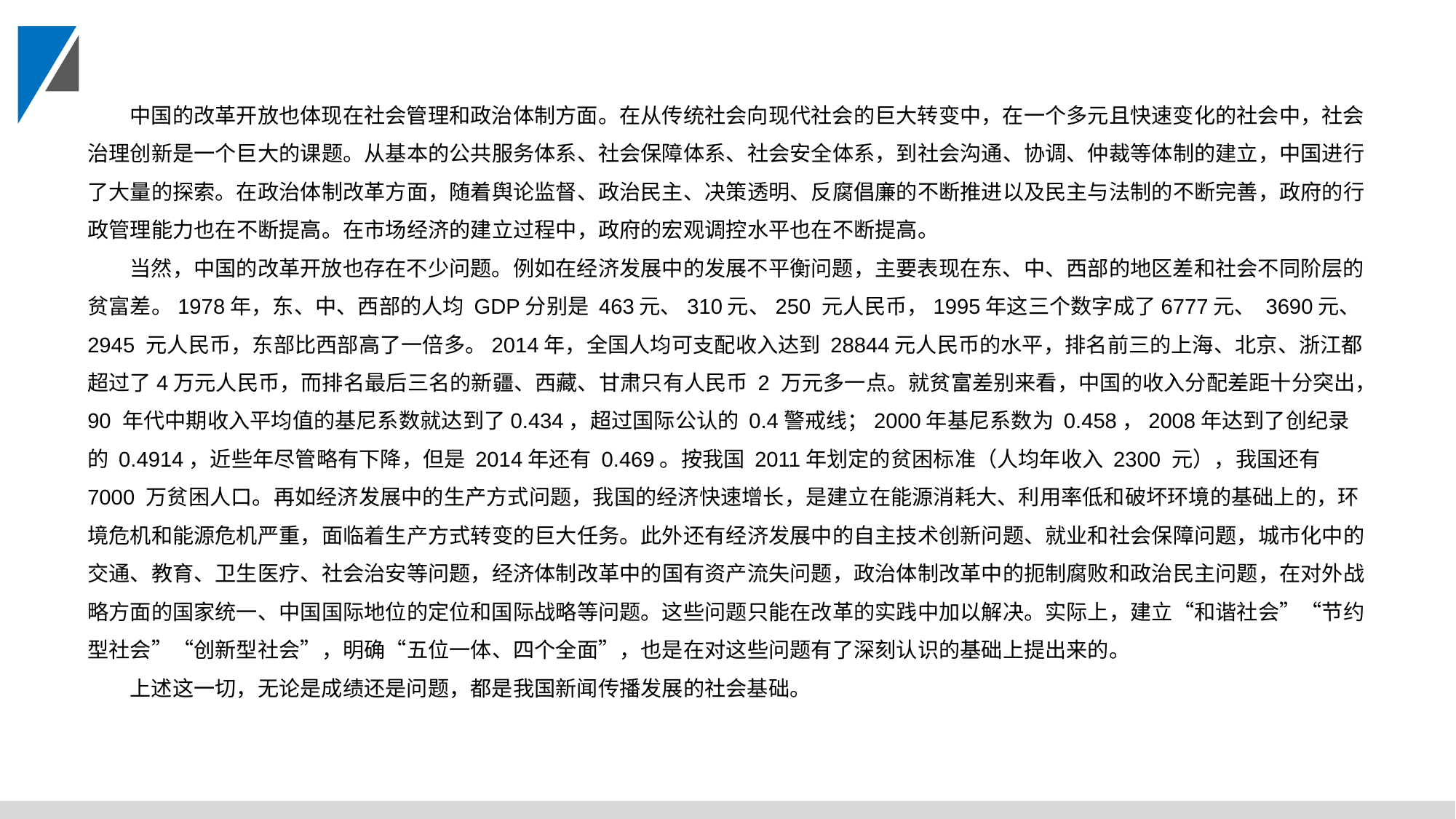

中国的改革开放也体现在社会管理和政治体制方面。在从传统社会向现代社会的巨大转变中，在一个多元且快速变化的社会中，社会治理创新是一个巨大的课题。从基本的公共服务体系、社会保障体系、社会安全体系，到社会沟通、协调、仲裁等体制的建立，中国进行了大量的探索。在政治体制改革方面，随着舆论监督、政治民主、决策透明、反腐倡廉的不断推进以及民主与法制的不断完善，政府的行政管理能力也在不断提高。在市场经济的建立过程中，政府的宏观调控水平也在不断提高。
当然，中国的改革开放也存在不少问题。例如在经济发展中的发展不平衡问题，主要表现在东、中、西部的地区差和社会不同阶层的贫富差。1978年，东、中、西部的人均 GDP分别是 463元、310元、250 元人民币，1995年这三个数字成了6777元、 3690元、2945 元人民币，东部比西部高了一倍多。2014年，全国人均可支配收入达到 28844元人民币的水平，排名前三的上海、北京、浙江都超过了4万元人民币，而排名最后三名的新疆、西藏、甘肃只有人民币 2 万元多一点。就贫富差别来看，中国的收入分配差距十分突出，90 年代中期收入平均值的基尼系数就达到了0.434，超过国际公认的 0.4警戒线；2000年基尼系数为 0.458，2008年达到了创纪录的 0.4914，近些年尽管略有下降，但是 2014年还有 0.469。按我国 2011年划定的贫困标准（人均年收入 2300 元），我国还有7000 万贫困人口。再如经济发展中的生产方式问题，我国的经济快速增长，是建立在能源消耗大、利用率低和破坏环境的基础上的，环境危机和能源危机严重，面临着生产方式转变的巨大任务。此外还有经济发展中的自主技术创新问题、就业和社会保障问题，城市化中的交通、教育、卫生医疗、社会治安等问题，经济体制改革中的国有资产流失问题，政治体制改革中的扼制腐败和政治民主问题，在对外战略方面的国家统一、中国国际地位的定位和国际战略等问题。这些问题只能在改革的实践中加以解决。实际上，建立“和谐社会”“节约型社会”“创新型社会”，明确“五位一体、四个全面”，也是在对这些问题有了深刻认识的基础上提出来的。
上述这一切，无论是成绩还是问题，都是我国新闻传播发展的社会基础。